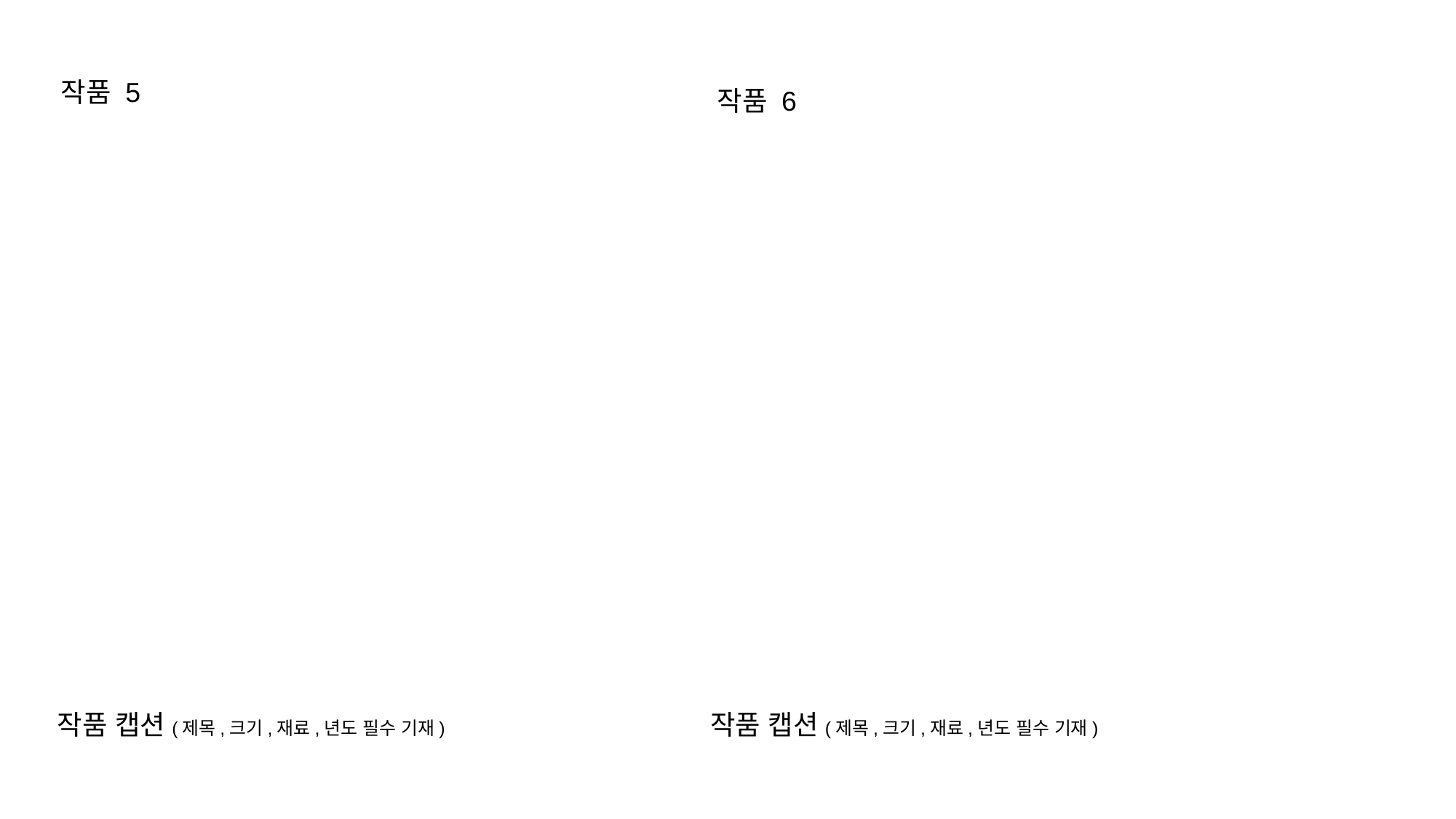

작품 5
작품 6
작품 캡션(제목,크기,재료,년도 필수 기재)
작품 캡션(제목,크기,재료,년도 필수 기재)